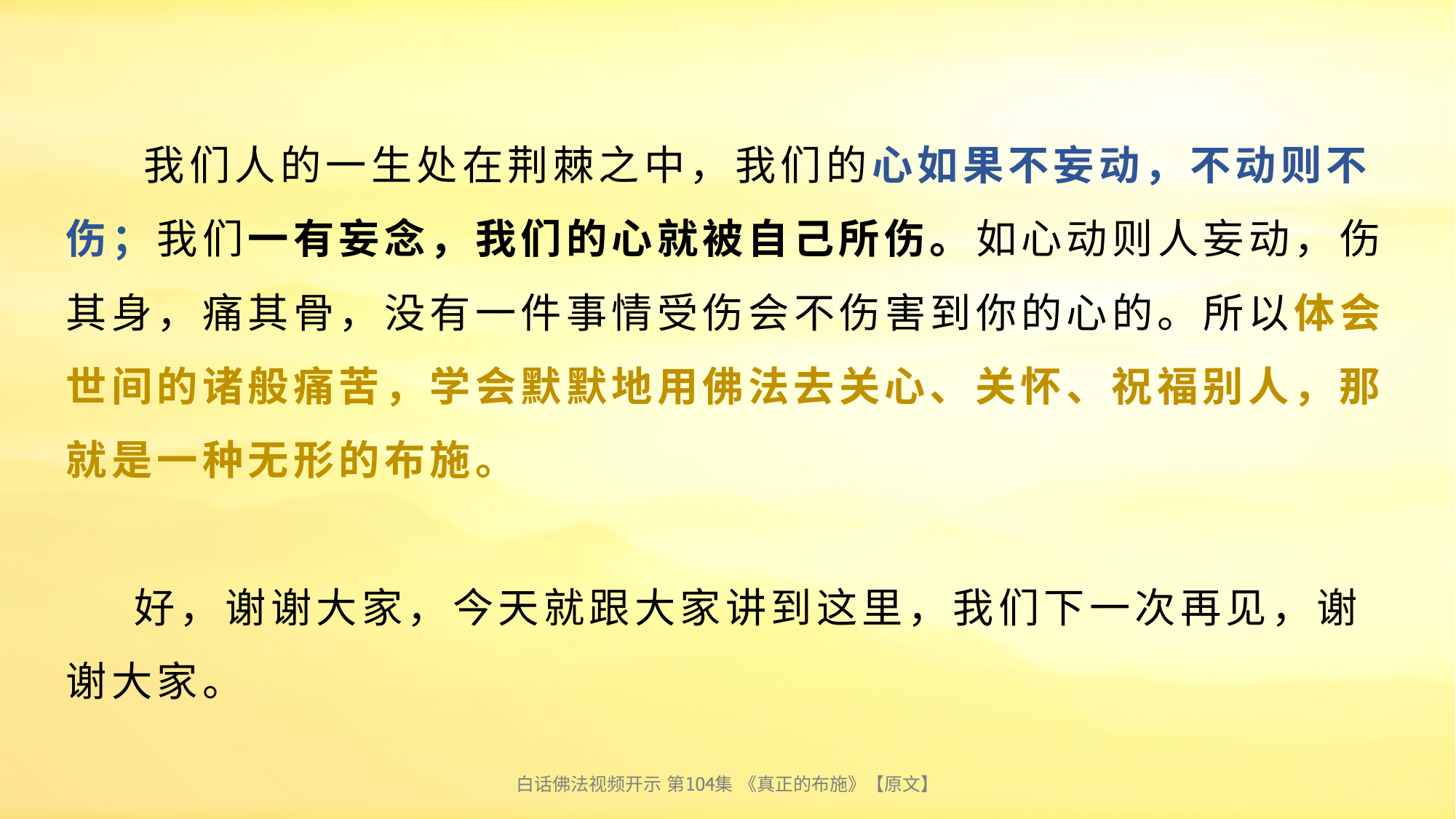

# 我们人的一生处在荆棘之中，我们的心如果不妄动，不动则不伤；我们一有妄念，我们的心就被自己所伤。如心动则人妄动，伤其身，痛其骨，没有一件事情受伤会不伤害到你的心的。所以体会世间的诸般痛苦，学会默默地用佛法去关心、关怀、祝福别人，那就是一种无形的布施。 好，谢谢大家，今天就跟大家讲到这里，我们下一次再见，谢谢大家。
白话佛法视频开示 第104集 《真正的布施》【原文】